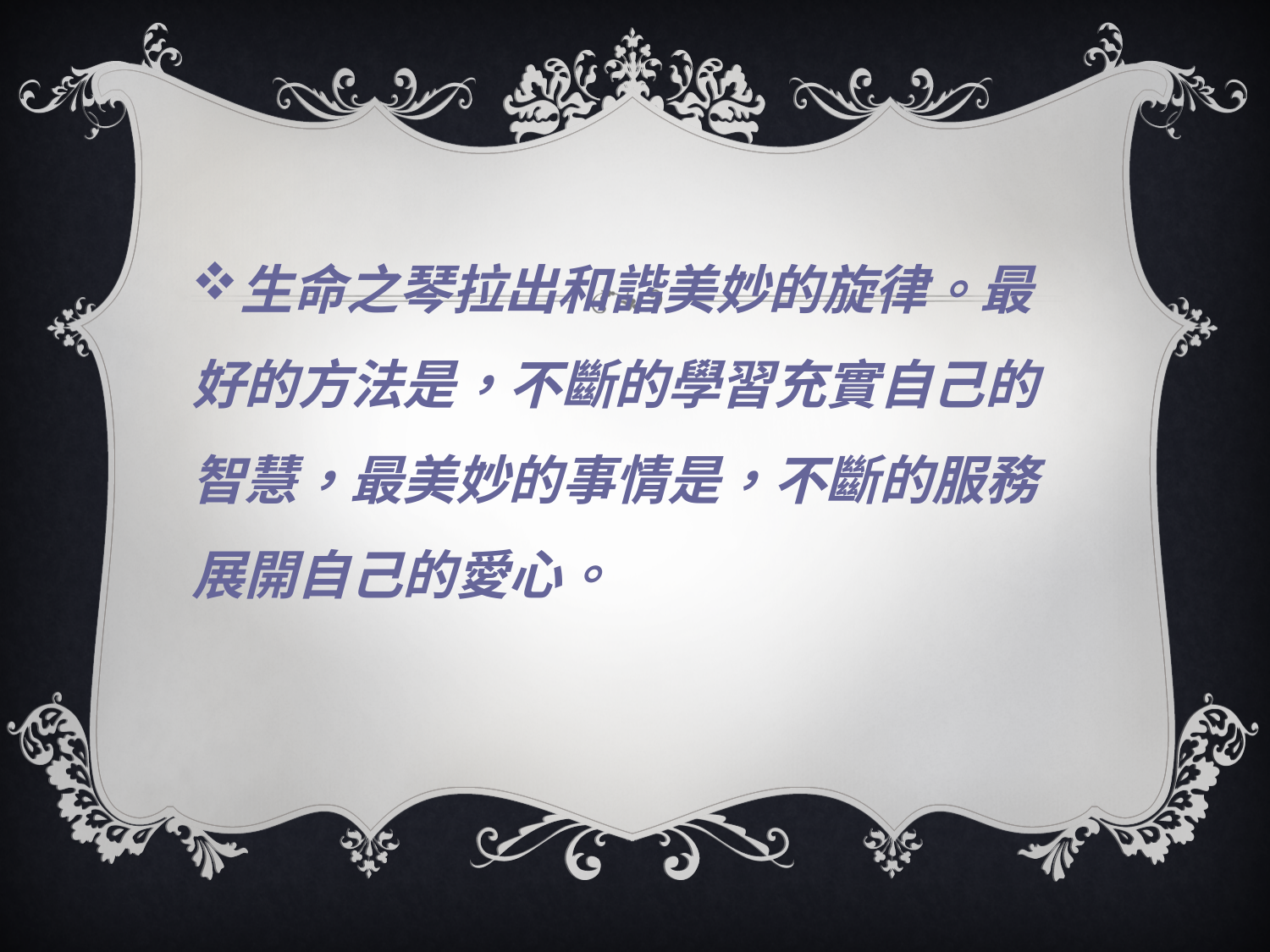

生命之琴拉出和諧美妙的旋律。最好的方法是，不斷的學習充實自己的智慧，最美妙的事情是，不斷的服務展開自己的愛心。